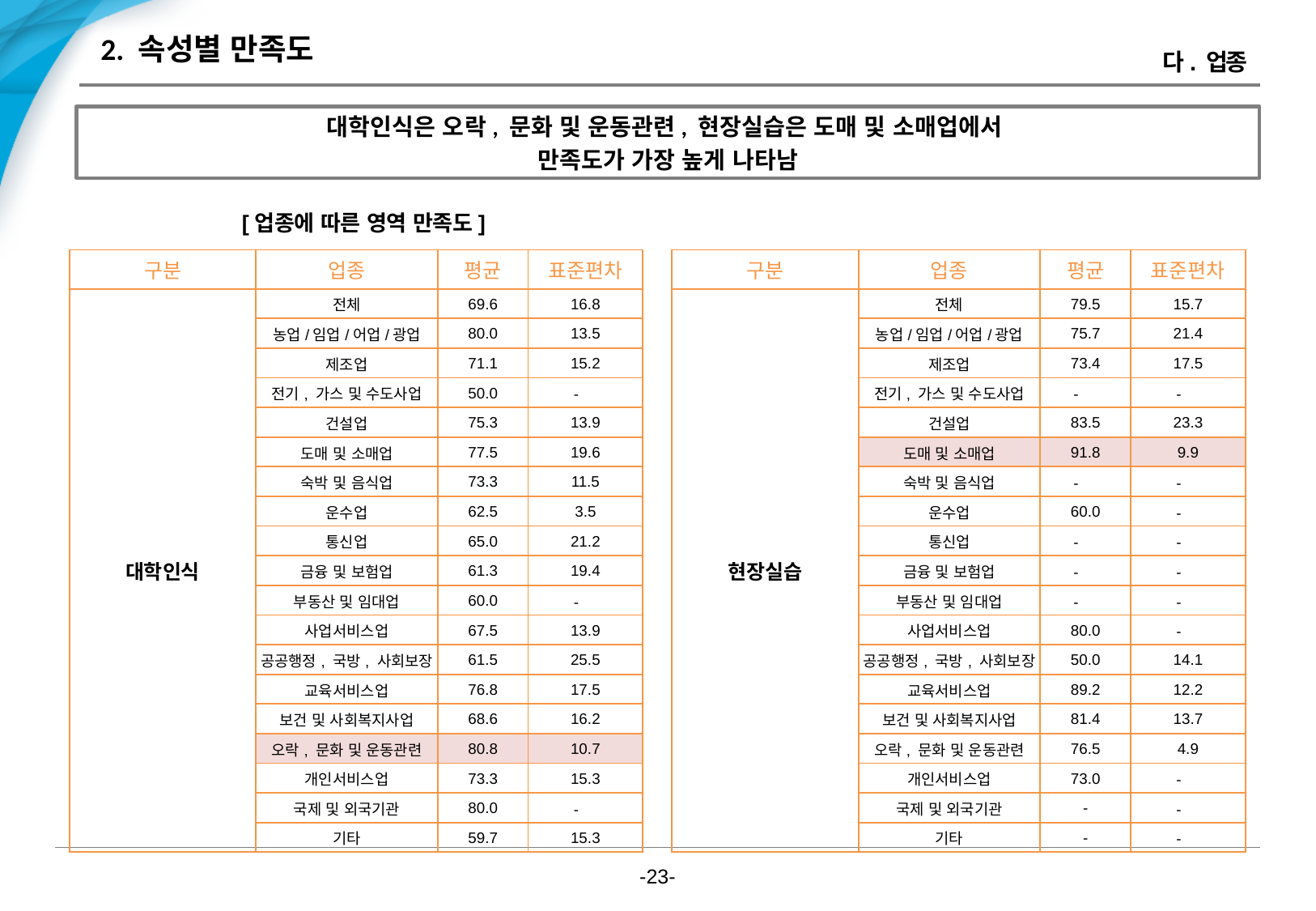

# 2. 속성별 만족도
다. 업종
대학인식은 오락, 문화 및 운동관련, 현장실습은 도매 및 소매업에서
만족도가 가장 높게 나타남
[업종에 따른 영역 만족도]
| 구분 | 업종 | 평균 | 표준편차 |
| --- | --- | --- | --- |
| 대학인식 | 전체 | 69.6 | 16.8 |
|  | 농업/임업/어업/광업 | 80.0 | 13.5 |
|  | 제조업 | 71.1 | 15.2 |
|  | 전기, 가스 및 수도사업 | 50.0 | - |
|  | 건설업 | 75.3 | 13.9 |
|  | 도매 및 소매업 | 77.5 | 19.6 |
|  | 숙박 및 음식업 | 73.3 | 11.5 |
|  | 운수업 | 62.5 | 3.5 |
|  | 통신업 | 65.0 | 21.2 |
|  | 금융 및 보험업 | 61.3 | 19.4 |
|  | 부동산 및 임대업 | 60.0 | - |
|  | 사업서비스업 | 67.5 | 13.9 |
|  | 공공행정, 국방, 사회보장 | 61.5 | 25.5 |
|  | 교육서비스업 | 76.8 | 17.5 |
|  | 보건 및 사회복지사업 | 68.6 | 16.2 |
|  | 오락, 문화 및 운동관련 | 80.8 | 10.7 |
|  | 개인서비스업 | 73.3 | 15.3 |
|  | 국제 및 외국기관 | 80.0 | - |
|  | 기타 | 59.7 | 15.3 |
| 구분 | 업종 | 평균 | 표준편차 |
| --- | --- | --- | --- |
| 현장실습 | 전체 | 79.5 | 15.7 |
|  | 농업/임업/어업/광업 | 75.7 | 21.4 |
|  | 제조업 | 73.4 | 17.5 |
|  | 전기, 가스 및 수도사업 | - | - |
|  | 건설업 | 83.5 | 23.3 |
|  | 도매 및 소매업 | 91.8 | 9.9 |
|  | 숙박 및 음식업 | - | - |
|  | 운수업 | 60.0 | - |
|  | 통신업 | - | - |
|  | 금융 및 보험업 | - | - |
|  | 부동산 및 임대업 | - | - |
|  | 사업서비스업 | 80.0 | - |
|  | 공공행정, 국방, 사회보장 | 50.0 | 14.1 |
|  | 교육서비스업 | 89.2 | 12.2 |
|  | 보건 및 사회복지사업 | 81.4 | 13.7 |
|  | 오락, 문화 및 운동관련 | 76.5 | 4.9 |
|  | 개인서비스업 | 73.0 | - |
|  | 국제 및 외국기관 | - | - |
|  | 기타 | - | - |
-23-